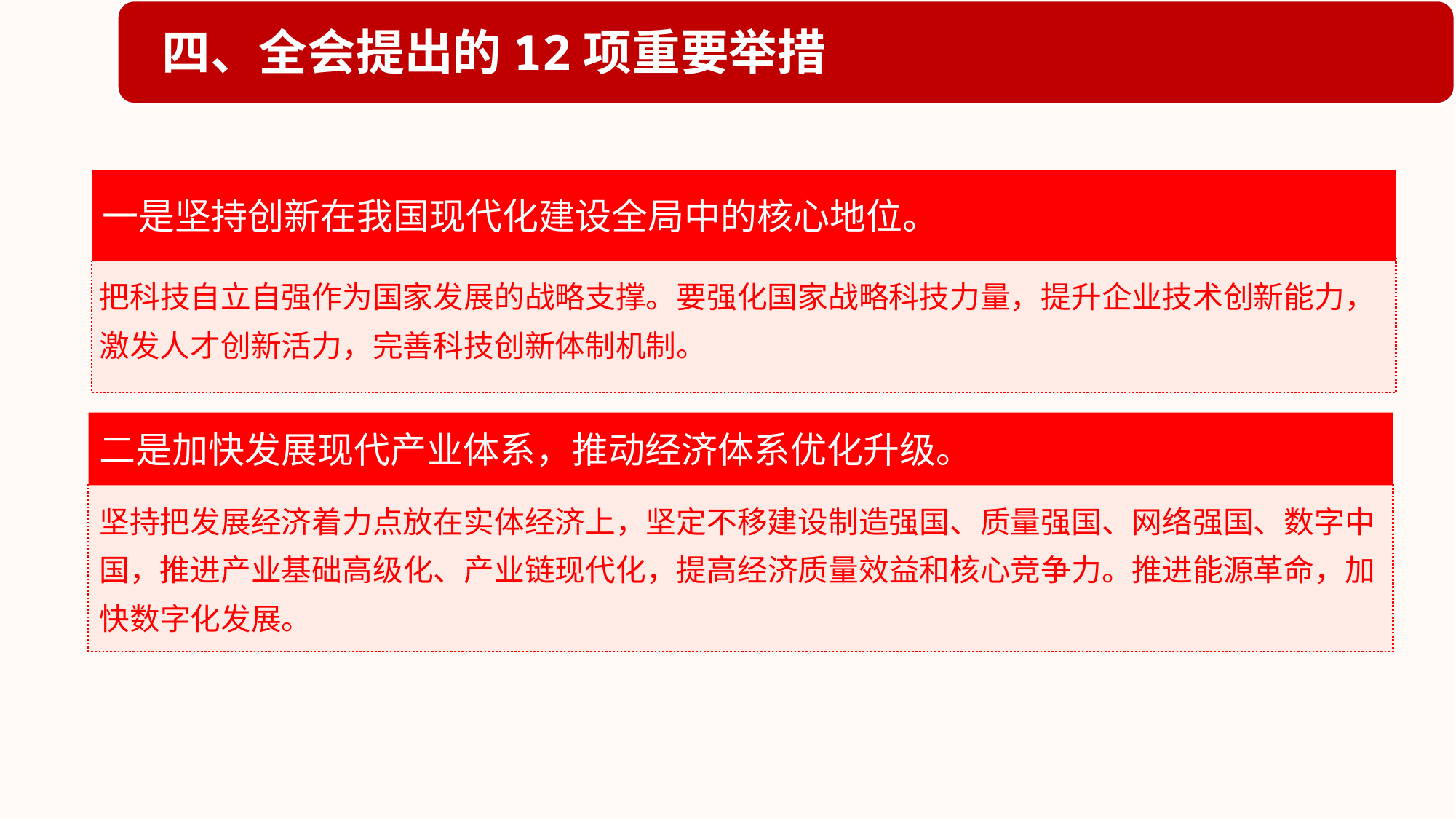

四、全会提出的12项重要举措

一是坚持创新在我国现代化建设全局中的核心地位。

把科技自立自强作为国家发展的战略支撑。要强化国家战略科技力量，提升企业技术创新能力，激发人才创新活力，完善科技创新体制机制。
二是加快发展现代产业体系，推动经济体系优化升级。

坚持把发展经济着力点放在实体经济上，坚定不移建设制造强国、质量强国、网络强国、数字中国，推进产业基础高级化、产业链现代化，提高经济质量效益和核心竞争力。推进能源革命，加快数字化发展。